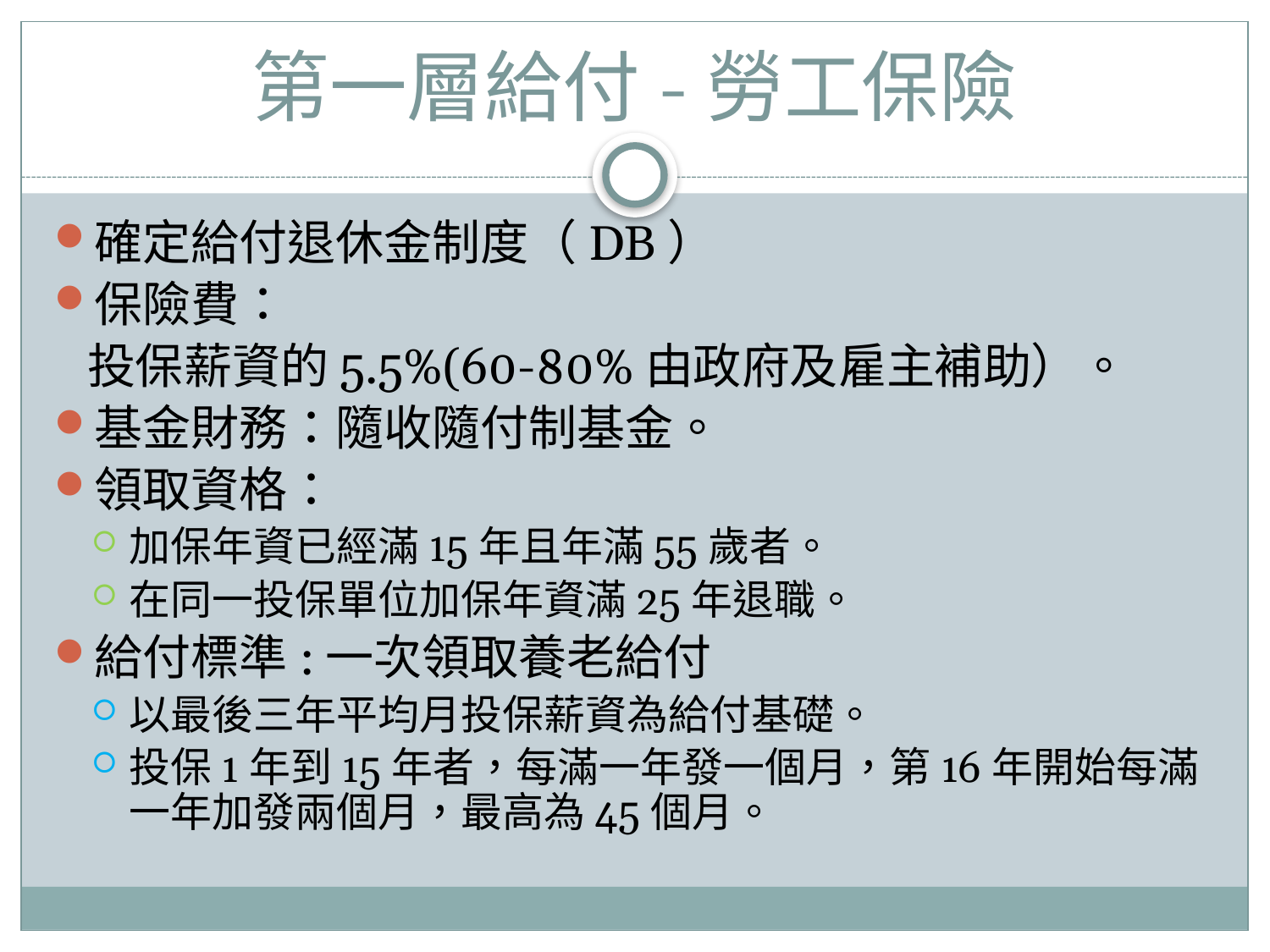

# 第一層給付-勞工保險
確定給付退休金制度（DB）
保險費：
  投保薪資的5.5%(60-80%由政府及雇主補助）。
基金財務：隨收隨付制基金。
領取資格：
加保年資已經滿15年且年滿55歲者。
在同一投保單位加保年資滿25年退職。
給付標準:一次領取養老給付
以最後三年平均月投保薪資為給付基礎。
投保1年到15年者，每滿一年發一個月，第16年開始每滿一年加發兩個月，最高為45個月。